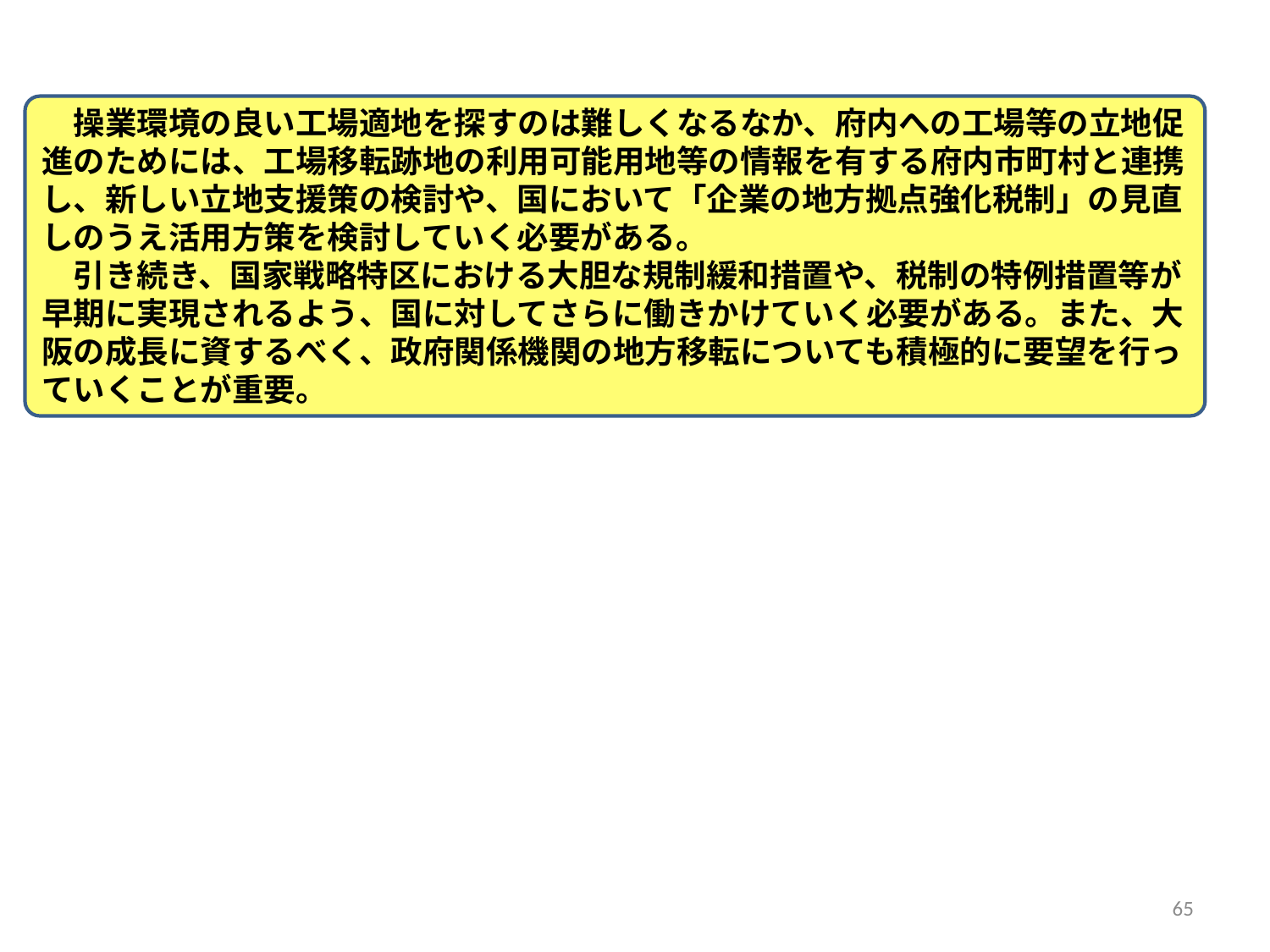

操業環境の良い工場適地を探すのは難しくなるなか、府内への工場等の立地促進のためには、工場移転跡地の利用可能用地等の情報を有する府内市町村と連携し、新しい立地支援策の検討や、国において「企業の地方拠点強化税制」の見直しのうえ活用方策を検討していく必要がある。
　引き続き、国家戦略特区における大胆な規制緩和措置や、税制の特例措置等が早期に実現されるよう、国に対してさらに働きかけていく必要がある。また、大阪の成長に資するべく、政府関係機関の地方移転についても積極的に要望を行っていくことが重要。
65